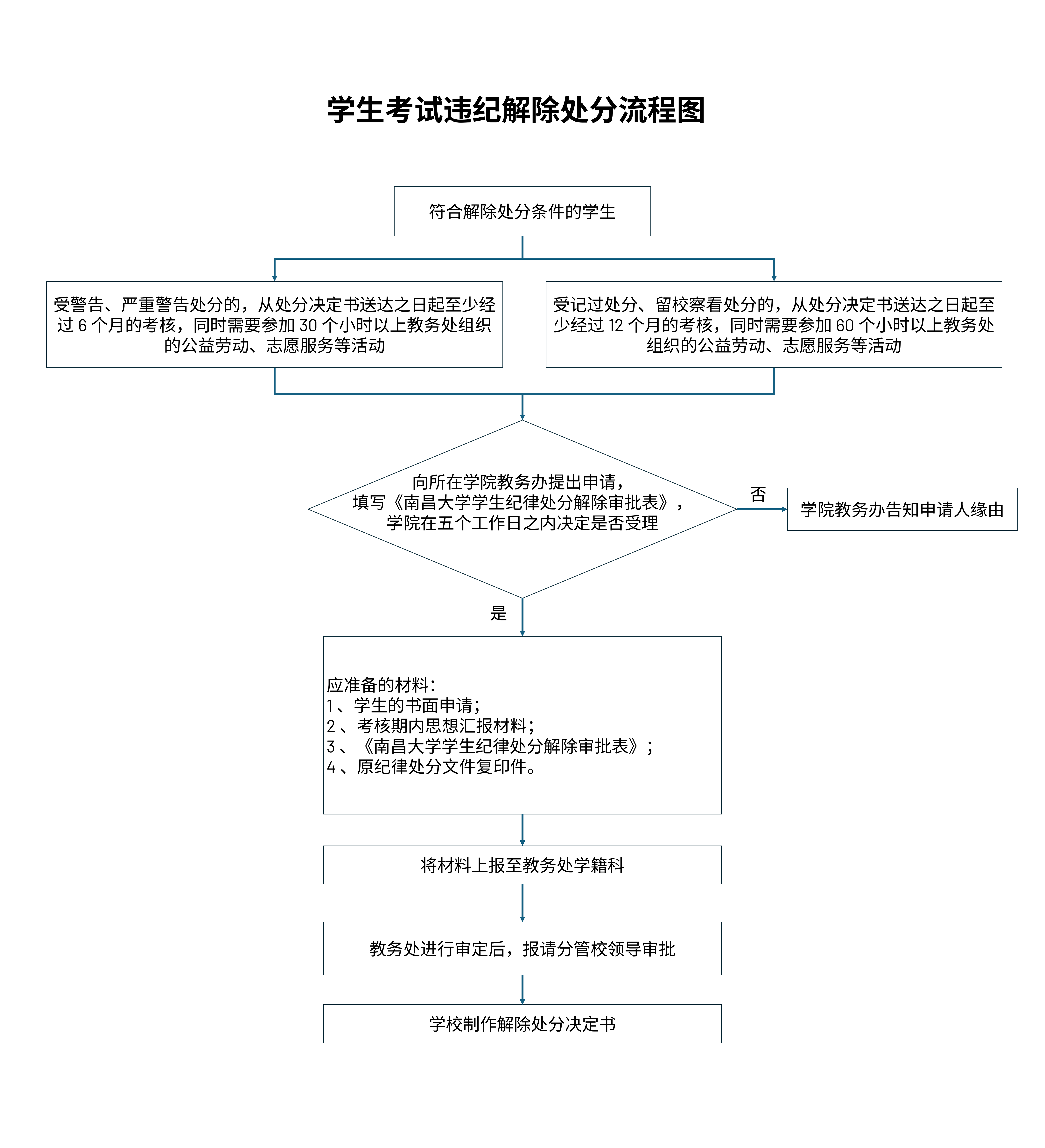

学生考试违纪解除处分流程图
符合解除处分条件的学生
受警告、严重警告处分的，从处分决定书送达之日起至少经过6个月的考核，同时需要参加30个小时以上教务处组织的公益劳动、志愿服务等活动

受记过处分、留校察看处分的，从处分决定书送达之日起至少经过12个月的考核，同时需要参加60个小时以上教务处组织的公益劳动、志愿服务等活动

向所在学院教务办提出申请，
填写《南昌大学学生纪律处分解除审批表》，
学院在五个工作日之内决定是否受理

否
学院教务办告知申请人缘由
是
应准备的材料：
1、学生的书面申请；
2、考核期内思想汇报材料；
3、《南昌大学学生纪律处分解除审批表》；
4、原纪律处分文件复印件。
将材料上报至教务处学籍科
教务处进行审定后，报请分管校领导审批
学校制作解除处分决定书